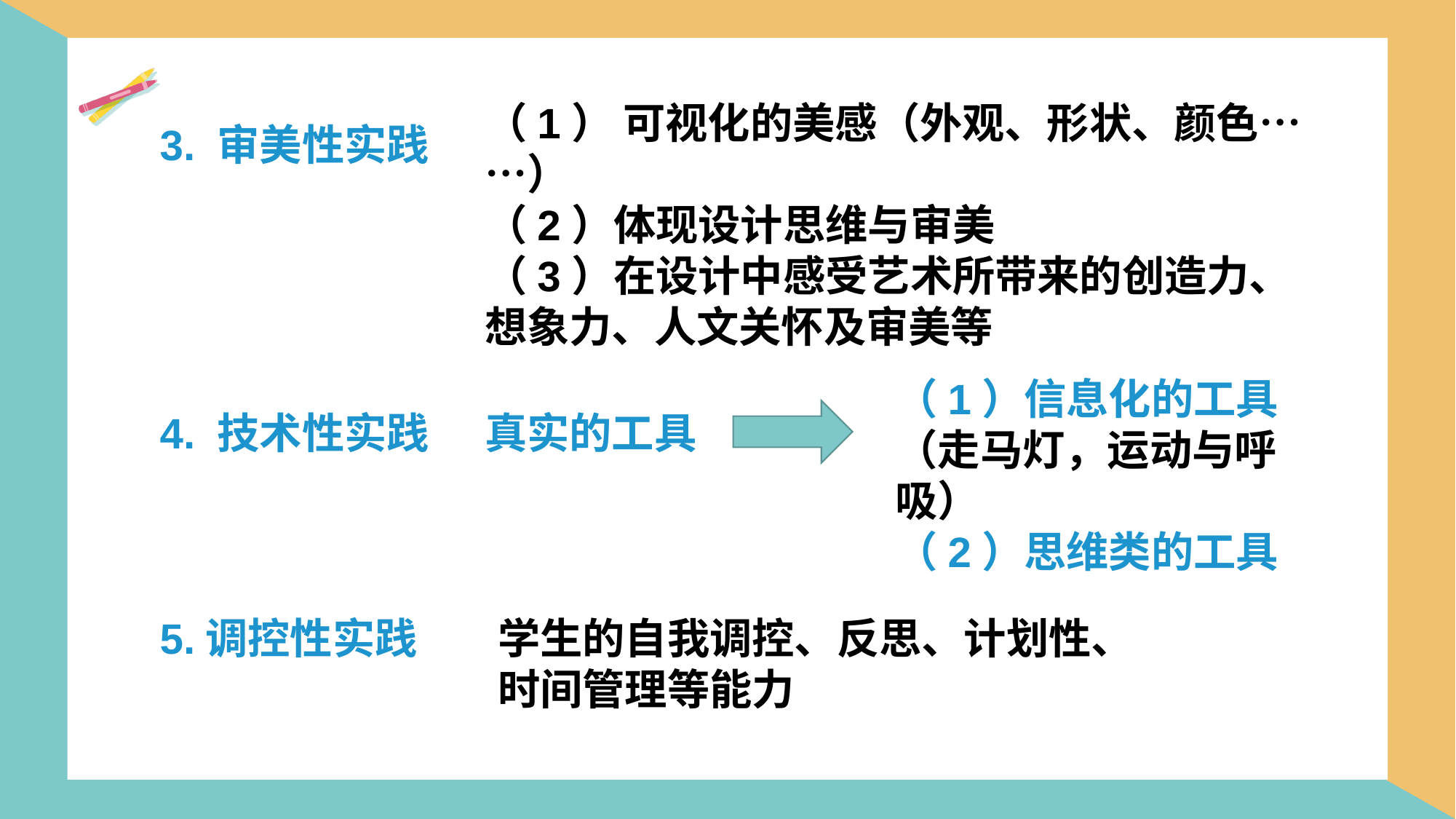

（1） 可视化的美感（外观、形状、颜色……）
（2）体现设计思维与审美
（3）在设计中感受艺术所带来的创造力、想象力、人文关怀及审美等
3. 审美性实践
（1）信息化的工具
（走马灯，运动与呼吸）
（2）思维类的工具
4. 技术性实践
真实的工具

5.调控性实践
学生的自我调控、反思、计划性、时间管理等能力